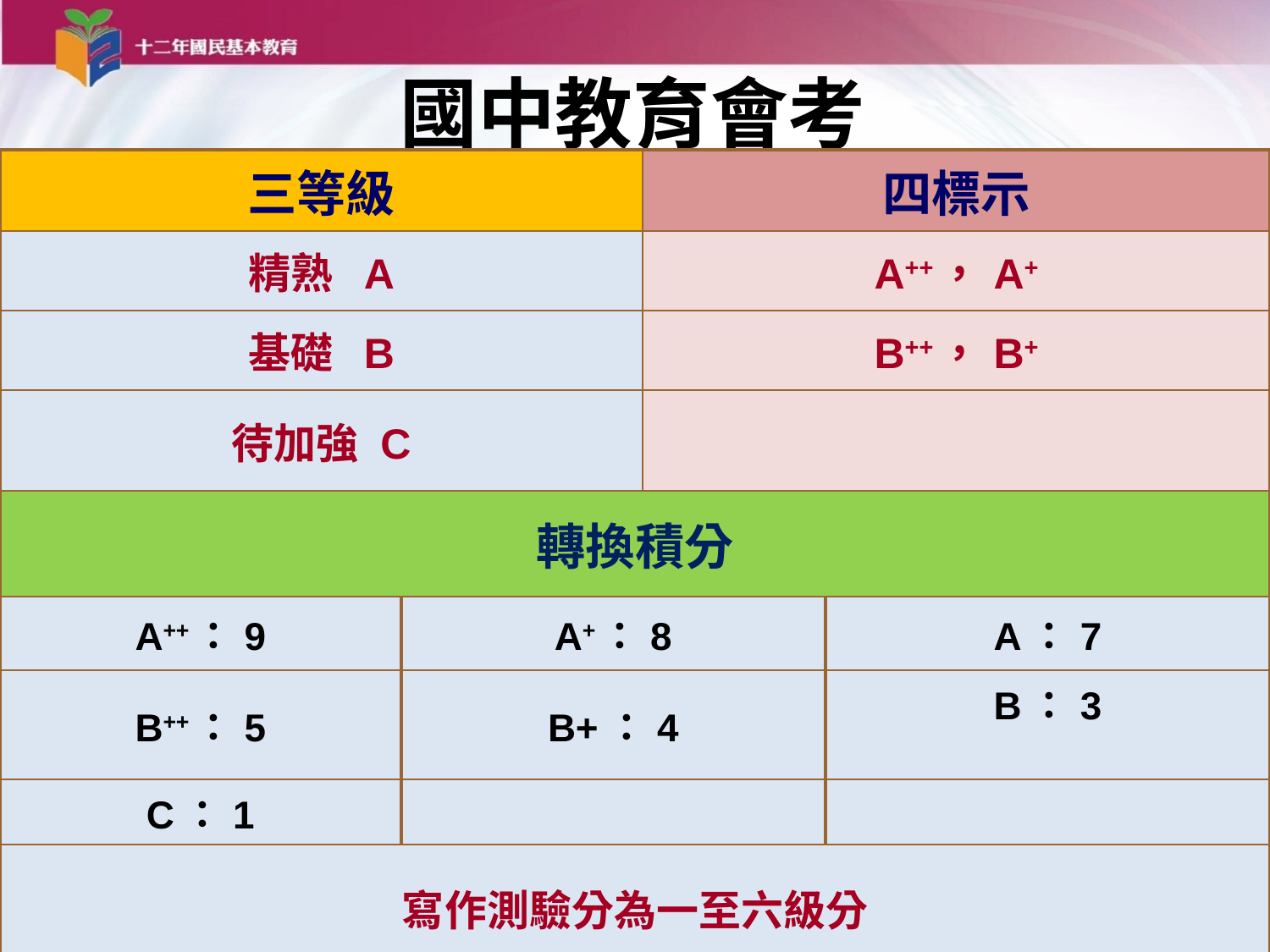

# 國中教育會考
| 三等級 |  | 四標示 |  |
| --- | --- | --- | --- |
| 精熟 A |  | A++，A+ |  |
| 基礎 B |  | B++，B+ |  |
| 待加強 C |  |  |  |
| 轉換積分 |  |  |  |
| A++：9 | A+：8 |  | A：7 |
| B++：5 | B+：4 |  | B：3 |
| C：1 |  |  |  |
| 寫作測驗分為一至六級分 |  |  |  |

15